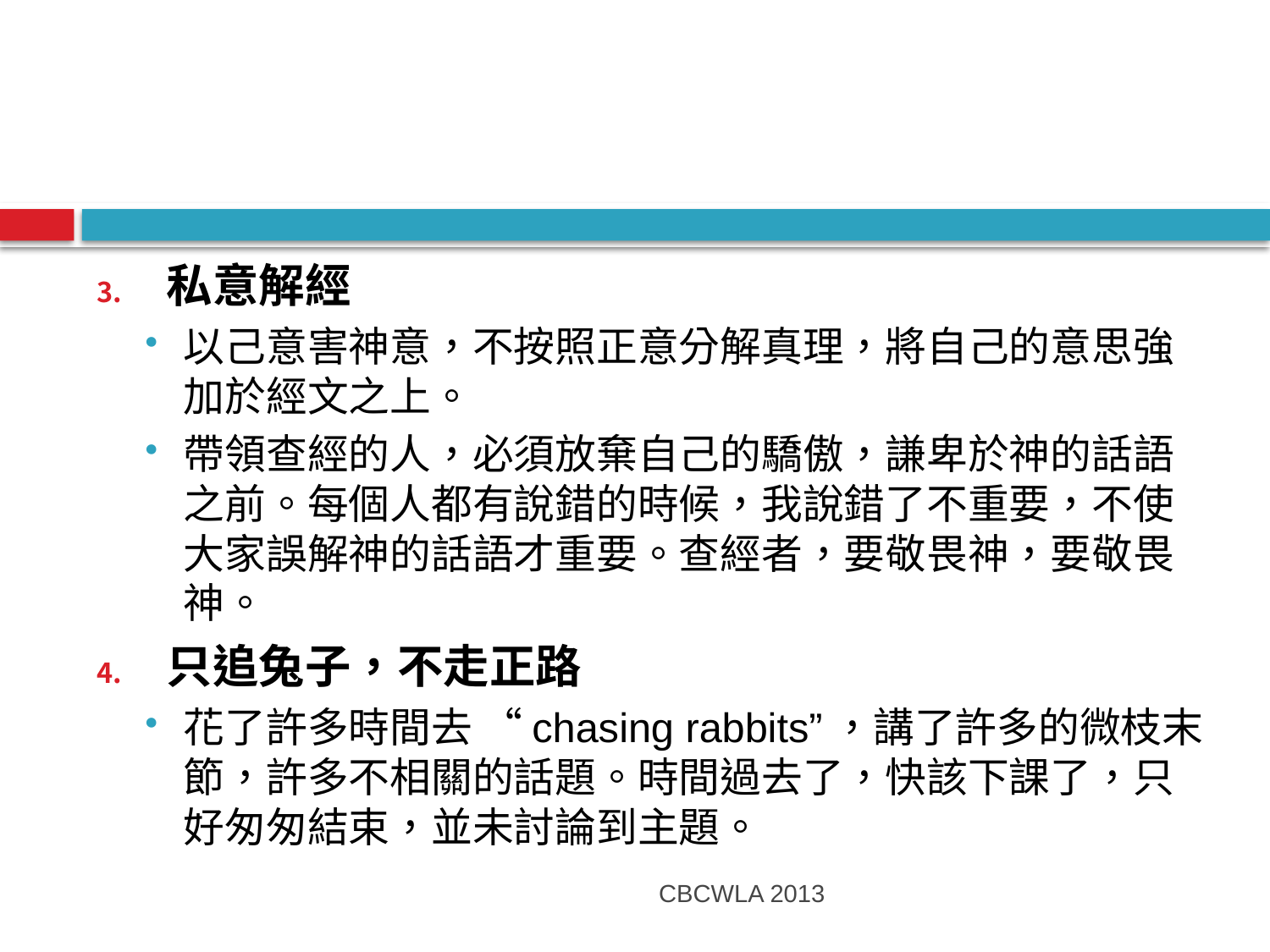

#
私意解經
以己意害神意，不按照正意分解真理，將自己的意思強加於經文之上。
帶領查經的人，必須放棄自己的驕傲，謙卑於神的話語之前。每個人都有說錯的時候，我說錯了不重要，不使大家誤解神的話語才重要。查經者，要敬畏神，要敬畏神。
只追兔子，不走正路
花了許多時間去 “chasing rabbits”，講了許多的微枝末節，許多不相關的話題。時間過去了，快該下課了，只好匆匆結束，並未討論到主題。
CBCWLA 2013